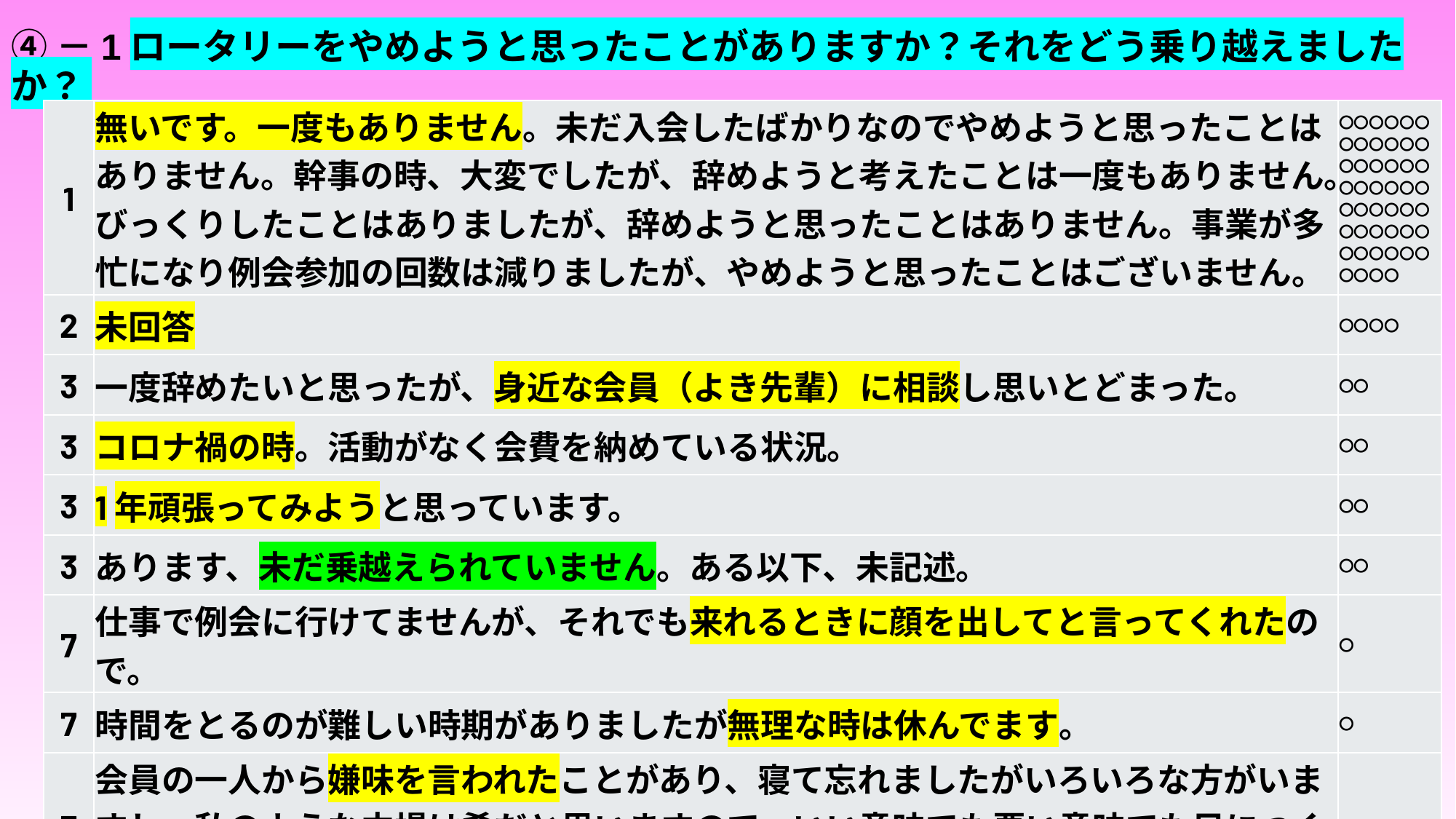

# ④－1ロータリーをやめようと思ったことがありますか？それをどう乗り越えましたか？
| 1 | 無いです。一度もありません。未だ入会したばかりなのでやめようと思ったことはありません。幹事の時、大変でしたが、辞めようと考えたことは一度もありません。びっくりしたことはありましたが、辞めようと思ったことはありません。事業が多忙になり例会参加の回数は減りましたが、やめようと思ったことはございません。 | 〇〇〇〇〇〇〇〇〇〇〇〇〇〇〇〇〇〇〇〇〇〇〇〇〇〇〇〇〇〇〇〇〇〇〇〇〇〇〇〇〇〇〇〇〇〇 |
| --- | --- | --- |
| 2 | 未回答 | 〇〇〇〇 |
| 3 | 一度辞めたいと思ったが、身近な会員（よき先輩）に相談し思いとどまった。 | 〇〇 |
| 3 | コロナ禍の時。活動がなく会費を納めている状況。 | 〇〇 |
| 3 | 1年頑張ってみようと思っています。 | 〇〇 |
| 3 | あります、未だ乗越えられていません。ある以下、未記述。 | 〇〇 |
| 7 | 仕事で例会に行けてませんが、それでも来れるときに顔を出してと言ってくれたので。 | 〇 |
| 7 | 時間をとるのが難しい時期がありましたが無理な時は休んでます。 | 〇 |
| 7 | 会員の一人から嫌味を言われたことがあり、寝て忘れましたがいろいろな方がいますし、私のような立場は希だと思いますので、いい意味でも悪い意味でも目につくのだと思い謙虚な態度で接したらお歳暮をもらいました（笑） | 〇 |